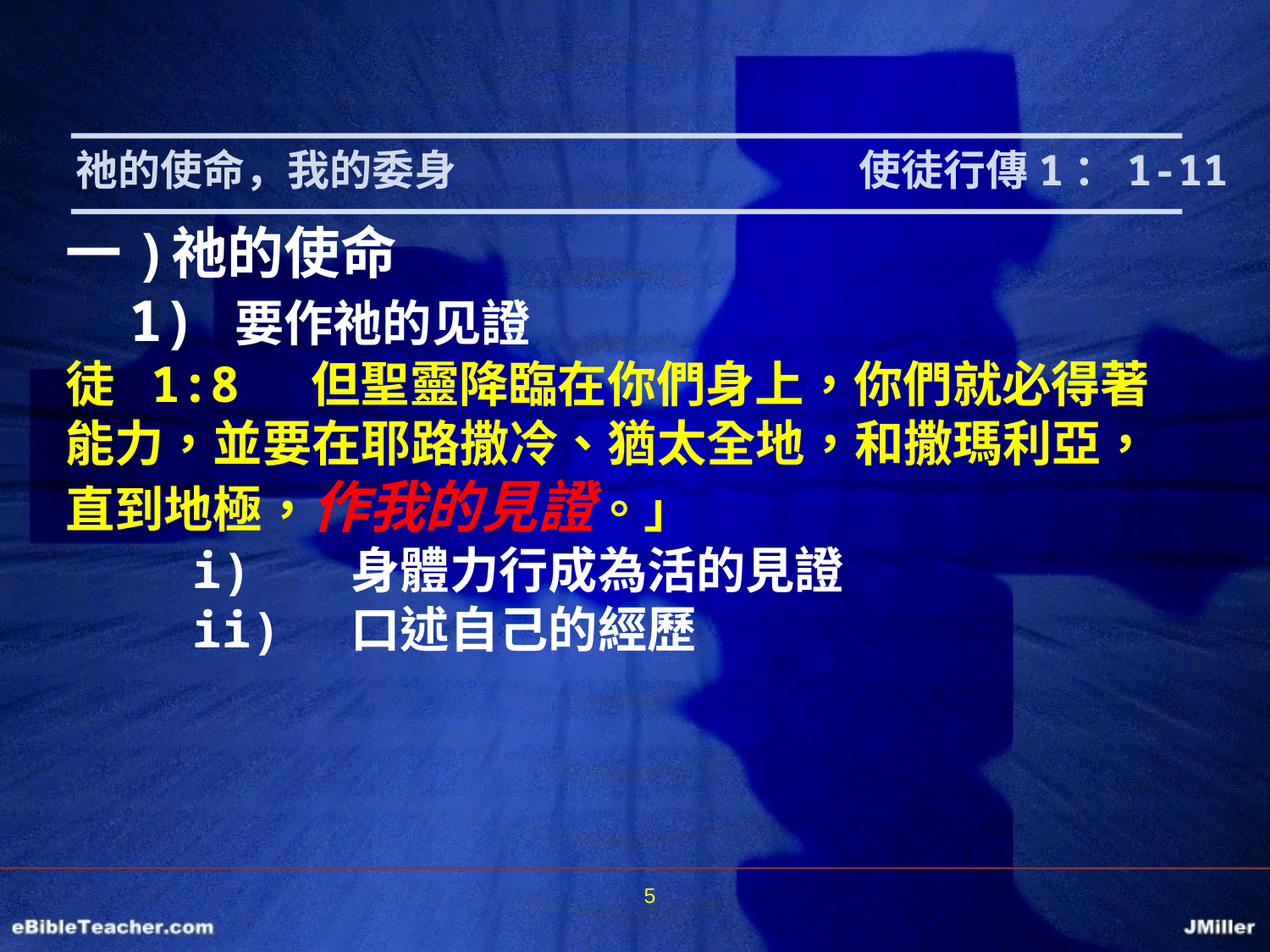

祂的使命，我的委身			 使徒行傳1：1-11
一)	祂的使命
1)	要作祂的见證
徒 1:8  但聖靈降臨在你們身上，你們就必得著能力，並要在耶路撒冷、猶太全地，和撒瑪利亞，直到地極，作我的見證。」
i)	身體力行成為活的見證
ii)	口述自己的經歷